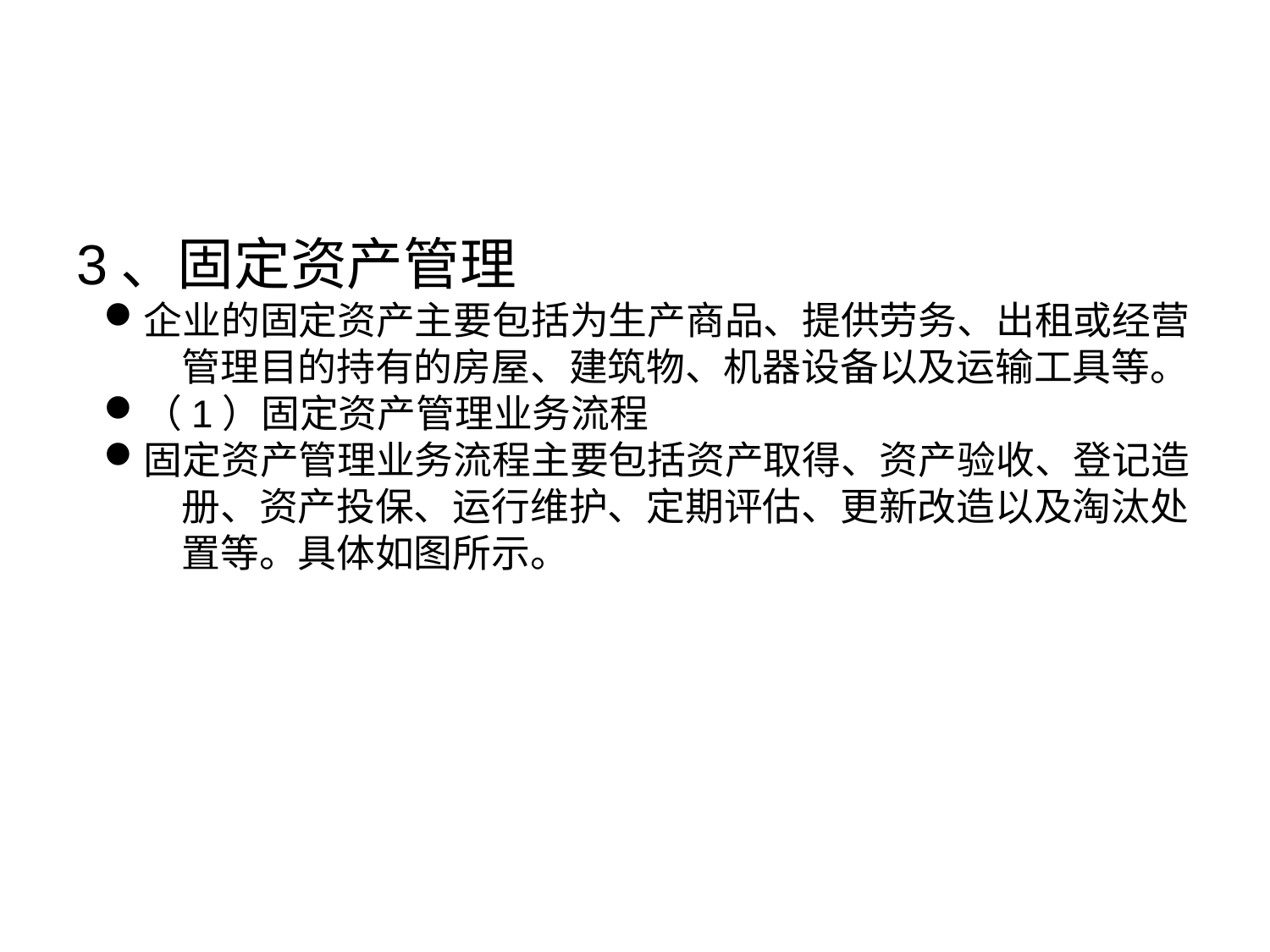

3、固定资产管理
企业的固定资产主要包括为生产商品、提供劳务、出租或经营管理目的持有的房屋、建筑物、机器设备以及运输工具等。
（1）固定资产管理业务流程
固定资产管理业务流程主要包括资产取得、资产验收、登记造册、资产投保、运行维护、定期评估、更新改造以及淘汰处置等。具体如图所示。